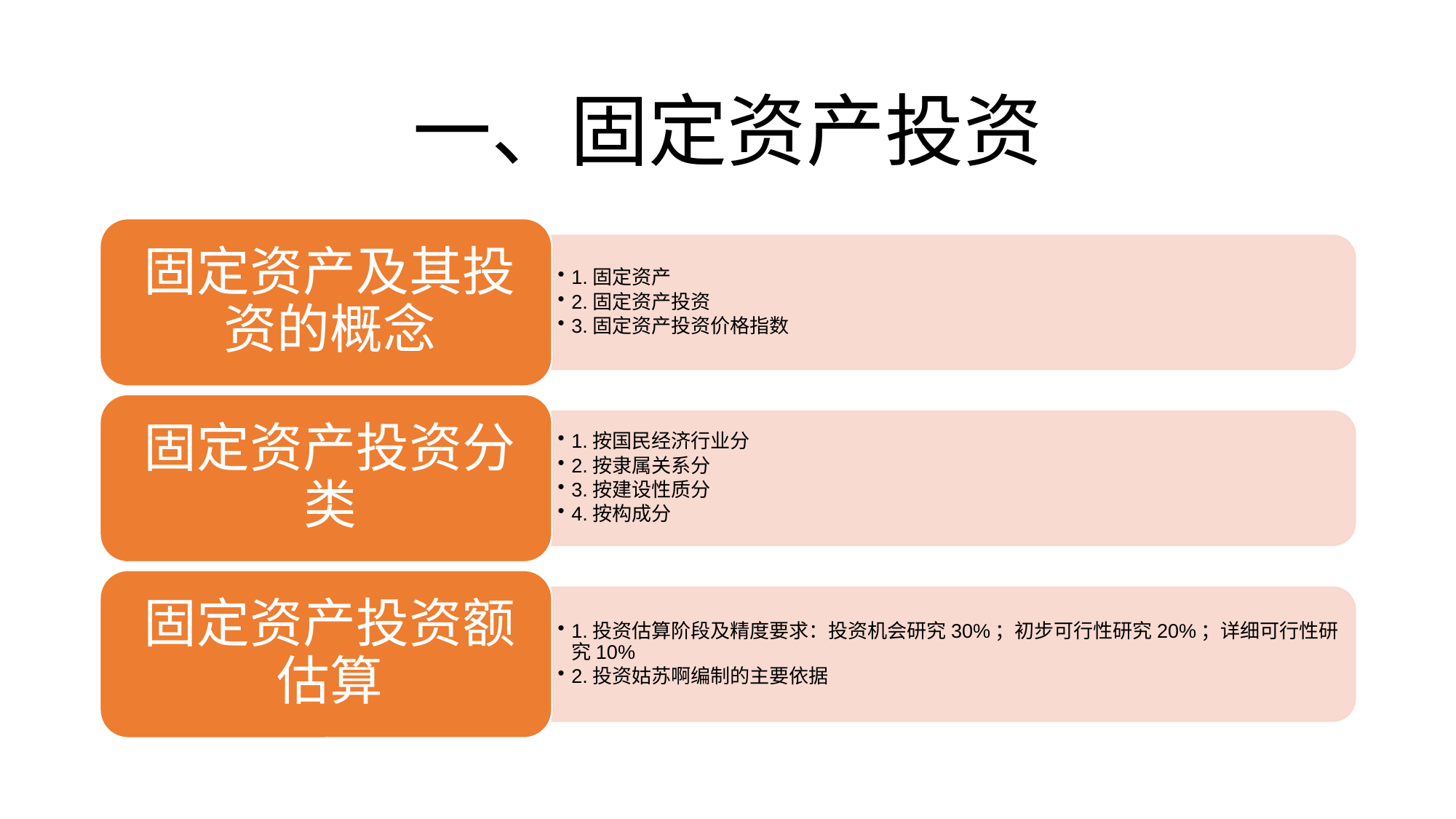

# 一、固定资产投资
1.固定资产
2.固定资产投资
3.固定资产投资价格指数
固定资产及其投资的概念
1.按国民经济行业分
2.按隶属关系分
3.按建设性质分
4.按构成分
固定资产投资分类
1.投资估算阶段及精度要求：投资机会研究30%；初步可行性研究20%；详细可行性研究10%
2.投资姑苏啊编制的主要依据
固定资产投资额估算